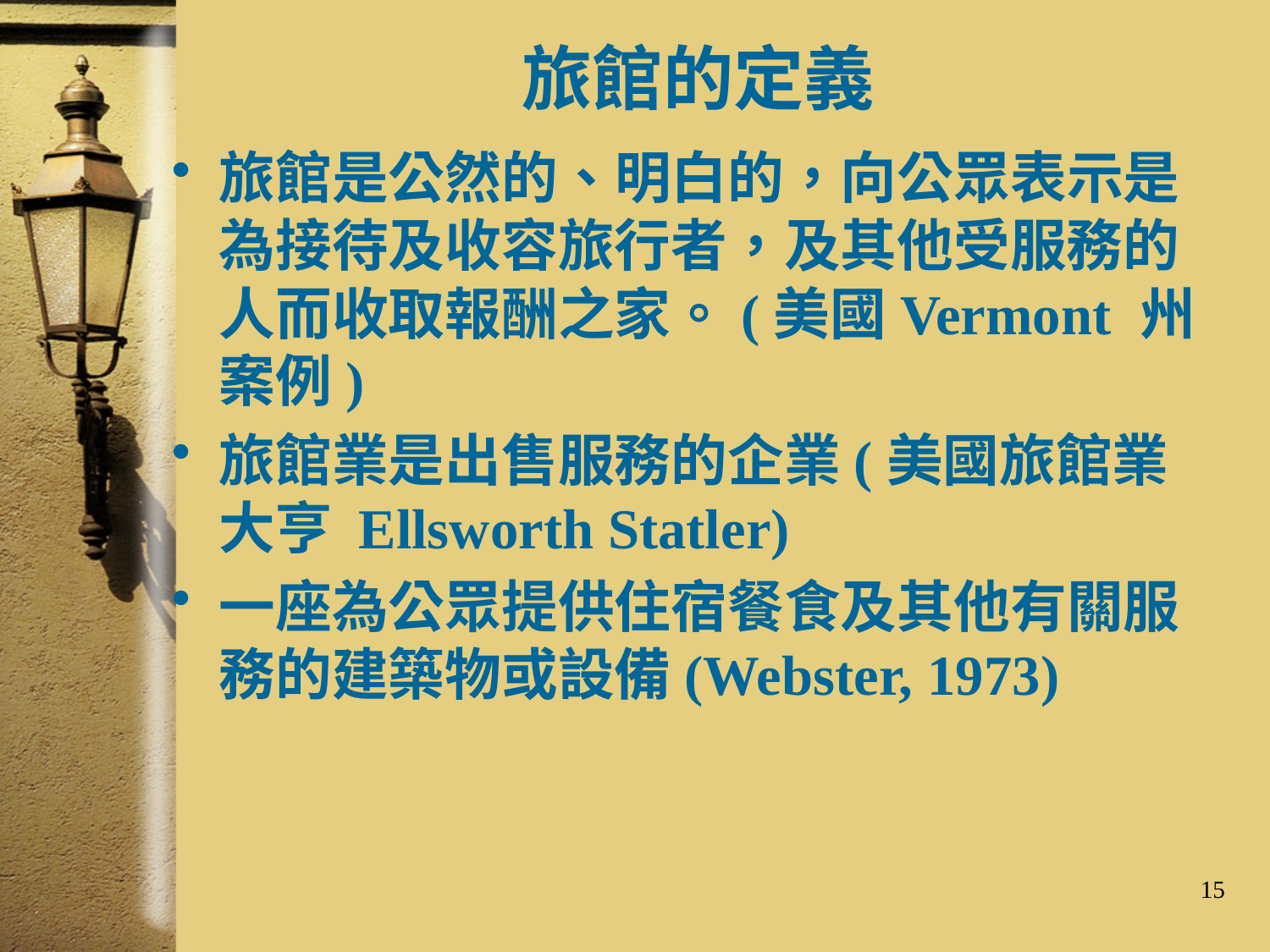

# 旅館的定義
旅館是公然的、明白的，向公眾表示是為接待及收容旅行者，及其他受服務的人而收取報酬之家。(美國Vermont 州案例)
旅館業是出售服務的企業(美國旅館業大亨 Ellsworth Statler)
一座為公眾提供住宿餐食及其他有關服務的建築物或設備(Webster, 1973)
15